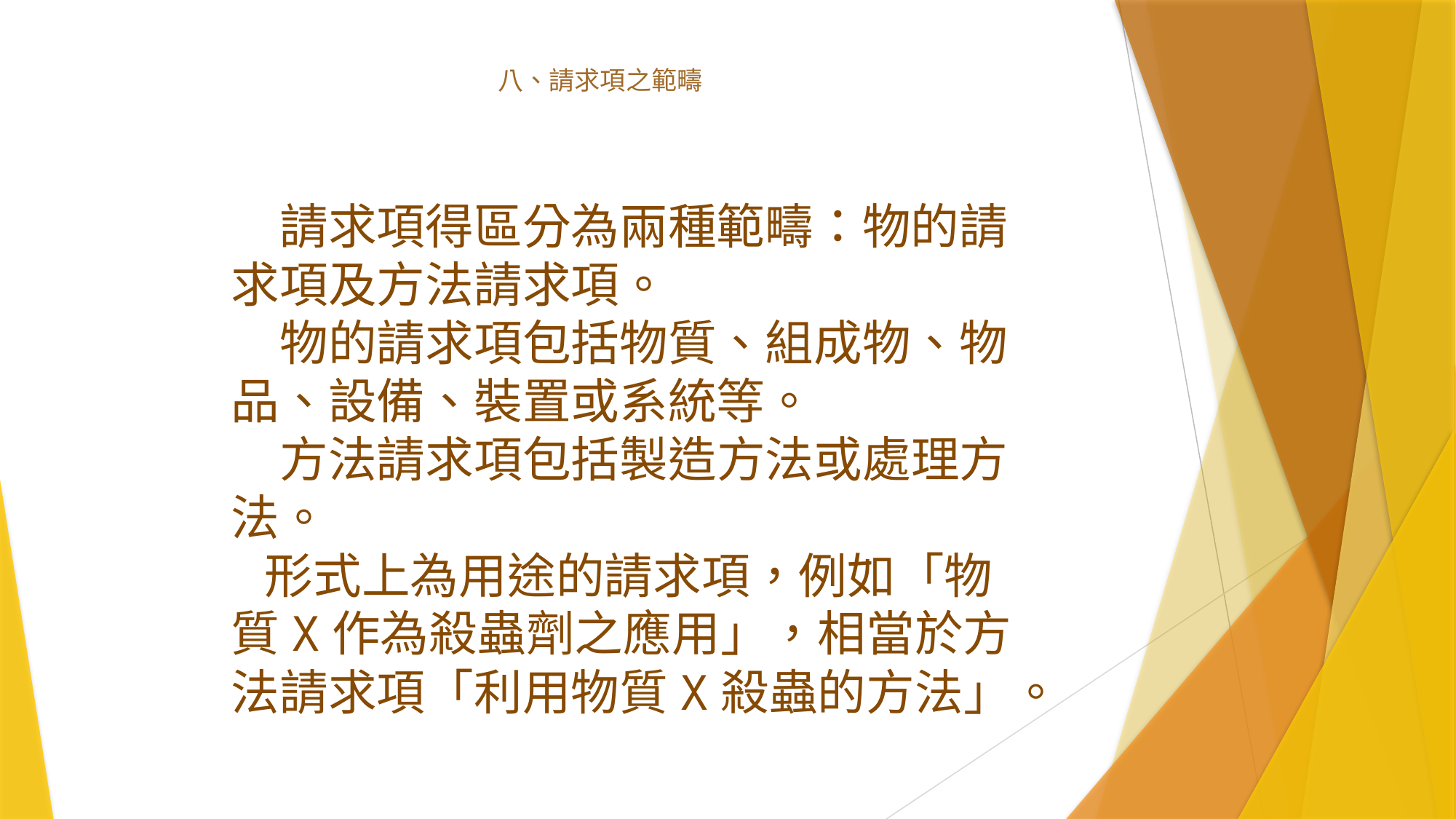

# 八、請求項之範疇
　請求項得區分為兩種範疇：物的請求項及方法請求項。
　物的請求項包括物質、組成物、物品、設備、裝置或系統等。
　方法請求項包括製造方法或處理方法。
  形式上為用途的請求項，例如「物質X作為殺蟲劑之應用」，相當於方法請求項「利用物質X殺蟲的方法」。